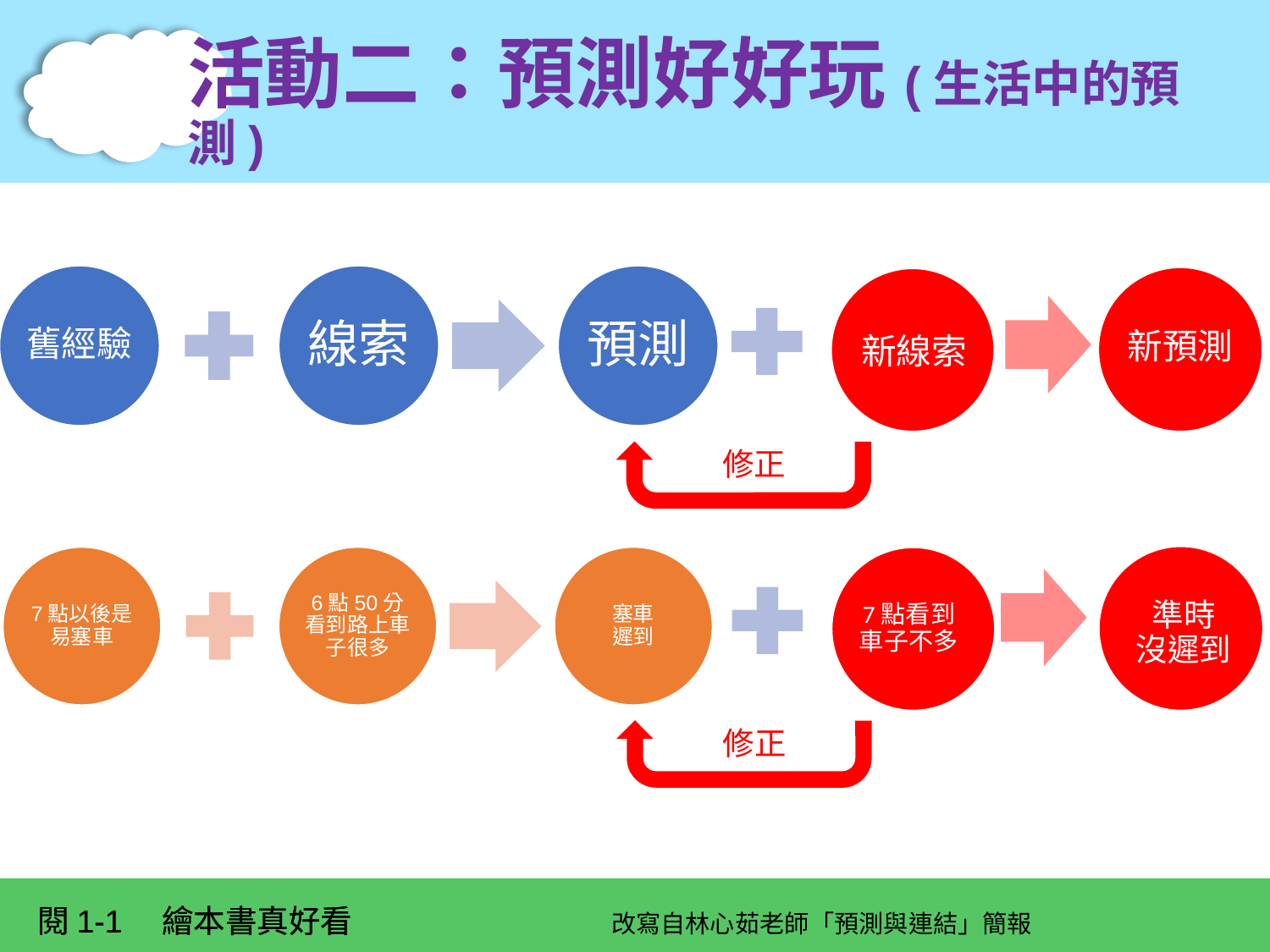

# 活動二：預測好好玩(生活中的預測)
舊經驗

線索

預測

新線索

新預測
7點以後是易塞車

6點50分
看到路上車子很多

塞車
遲到

修正

7點看到
車子不多

準時
沒遲到

修正